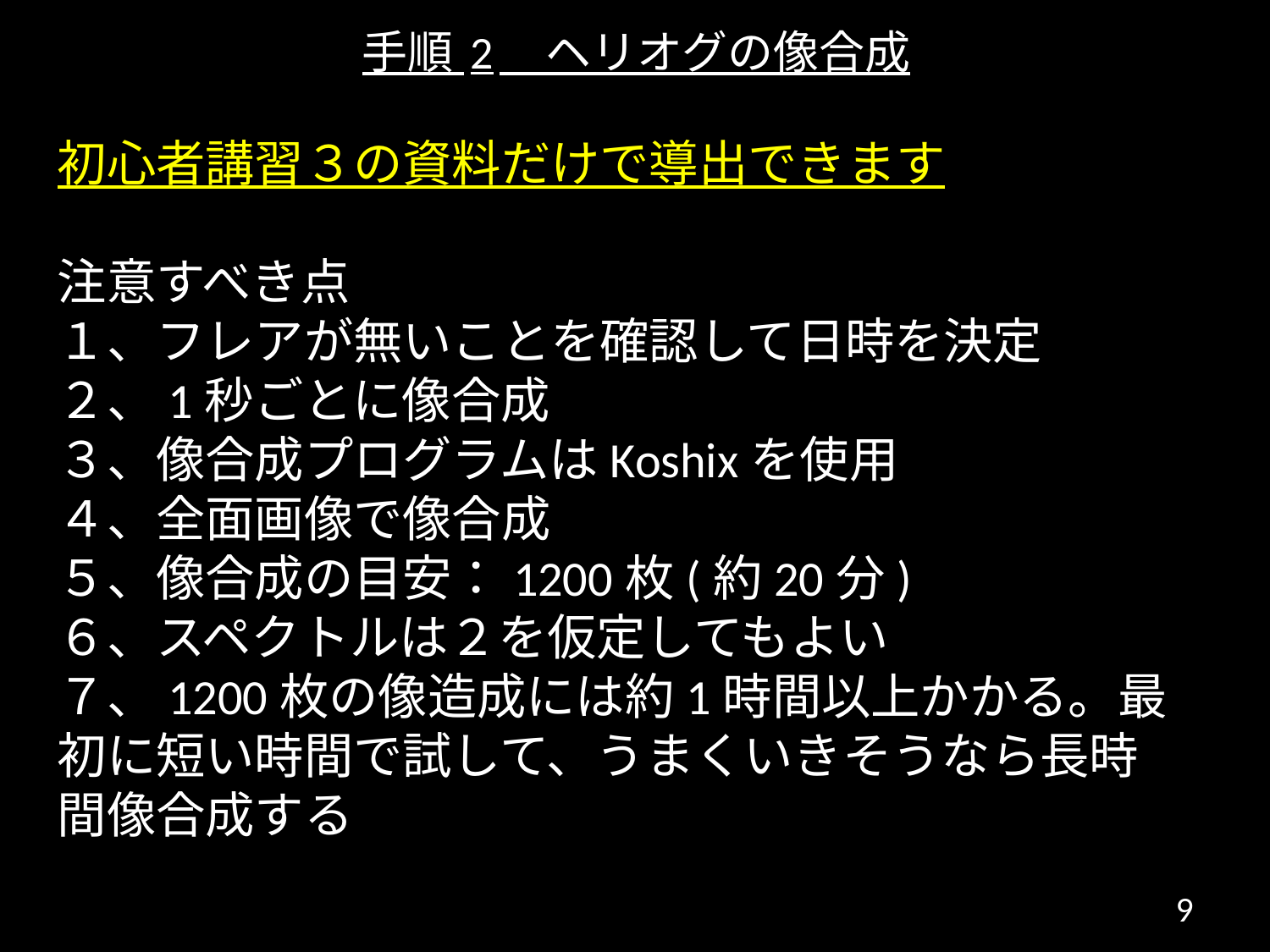

# 手順 2　ヘリオグの像合成
初心者講習３の資料だけで導出できます

注意すべき点
１、フレアが無いことを確認して日時を決定
２、1秒ごとに像合成
３、像合成プログラムはKoshixを使用
４、全面画像で像合成
５、像合成の目安：1200枚(約20分)
６、スペクトルは２を仮定してもよい
７、1200枚の像造成には約1時間以上かかる。最初に短い時間で試して、うまくいきそうなら長時間像合成する
9